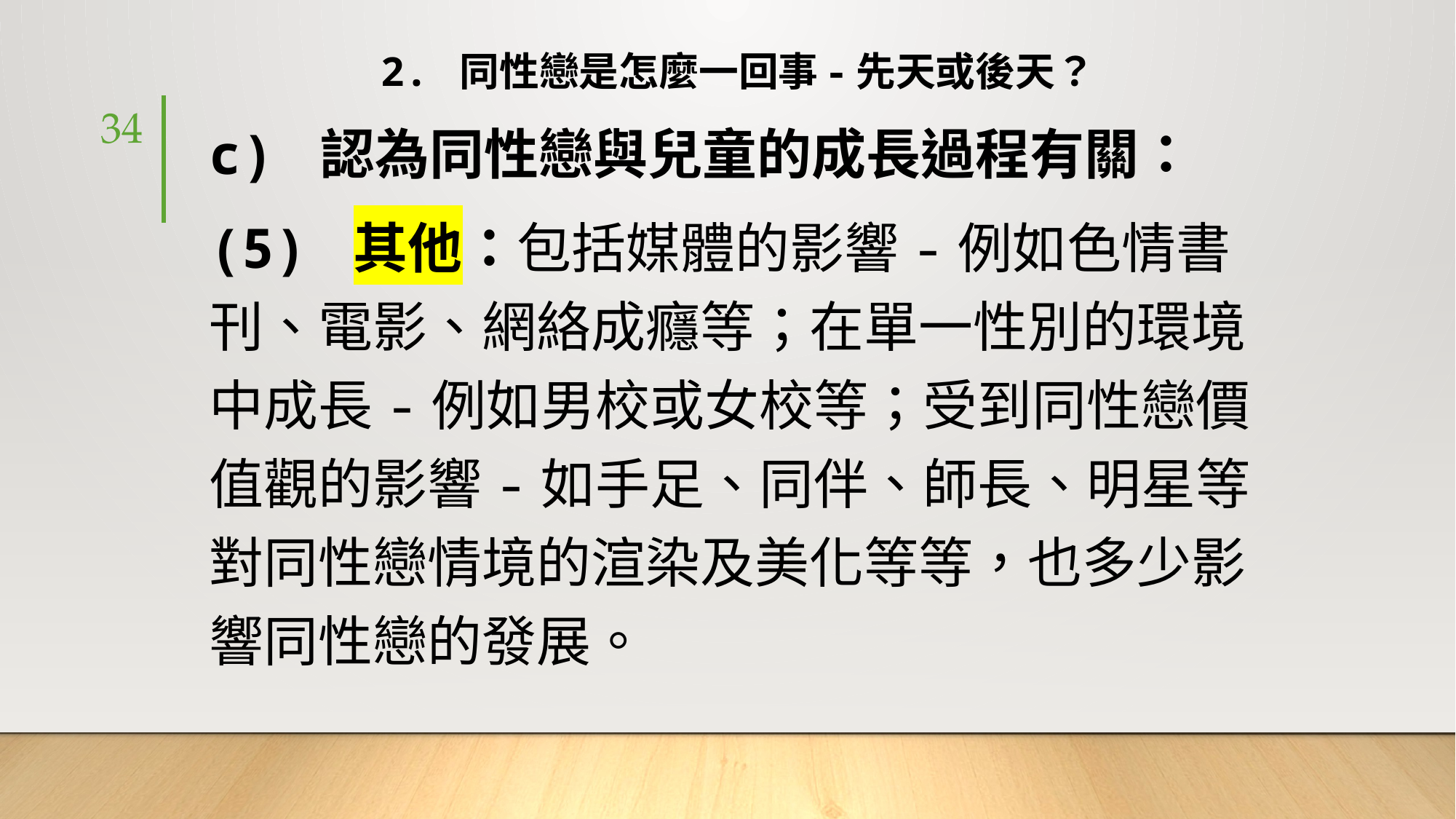

# 2. 同性戀是怎麼一回事-先天或後天？
34
c) 認為同性戀與兒童的成長過程有關：
(5) 其他：包括媒體的影響-例如色情書刊、電影、網絡成癮等；在單一性別的環境中成長-例如男校或女校等；受到同性戀價值觀的影響-如手足、同伴、師長、明星等對同性戀情境的渲染及美化等等，也多少影響同性戀的發展。